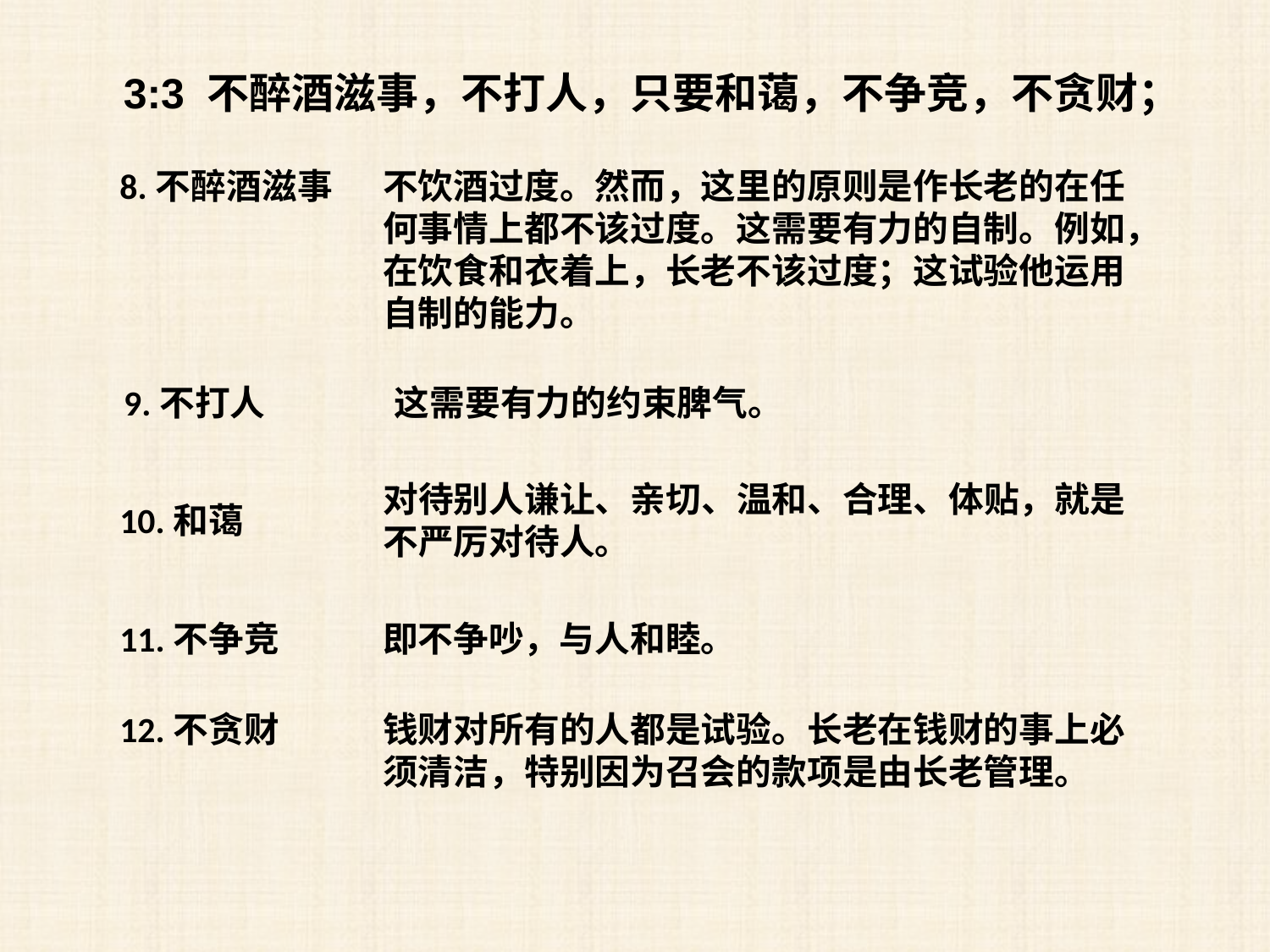

3:3 不醉酒滋事，不打人，只要和蔼，不争竞，不贪财；
8.不醉酒滋事
不饮酒过度。然而，这里的原则是作长老的在任何事情上都不该过度。这需要有力的自制。例如，在饮食和衣着上，长老不该过度；这试验他运用自制的能力。
9.不打人
这需要有力的约束脾气。
对待别人谦让、亲切、温和、合理、体贴，就是不严厉对待人。
10.和蔼
11.不争竞
即不争吵，与人和睦。
12.不贪财
钱财对所有的人都是试验。长老在钱财的事上必须清洁，特别因为召会的款项是由长老管理。